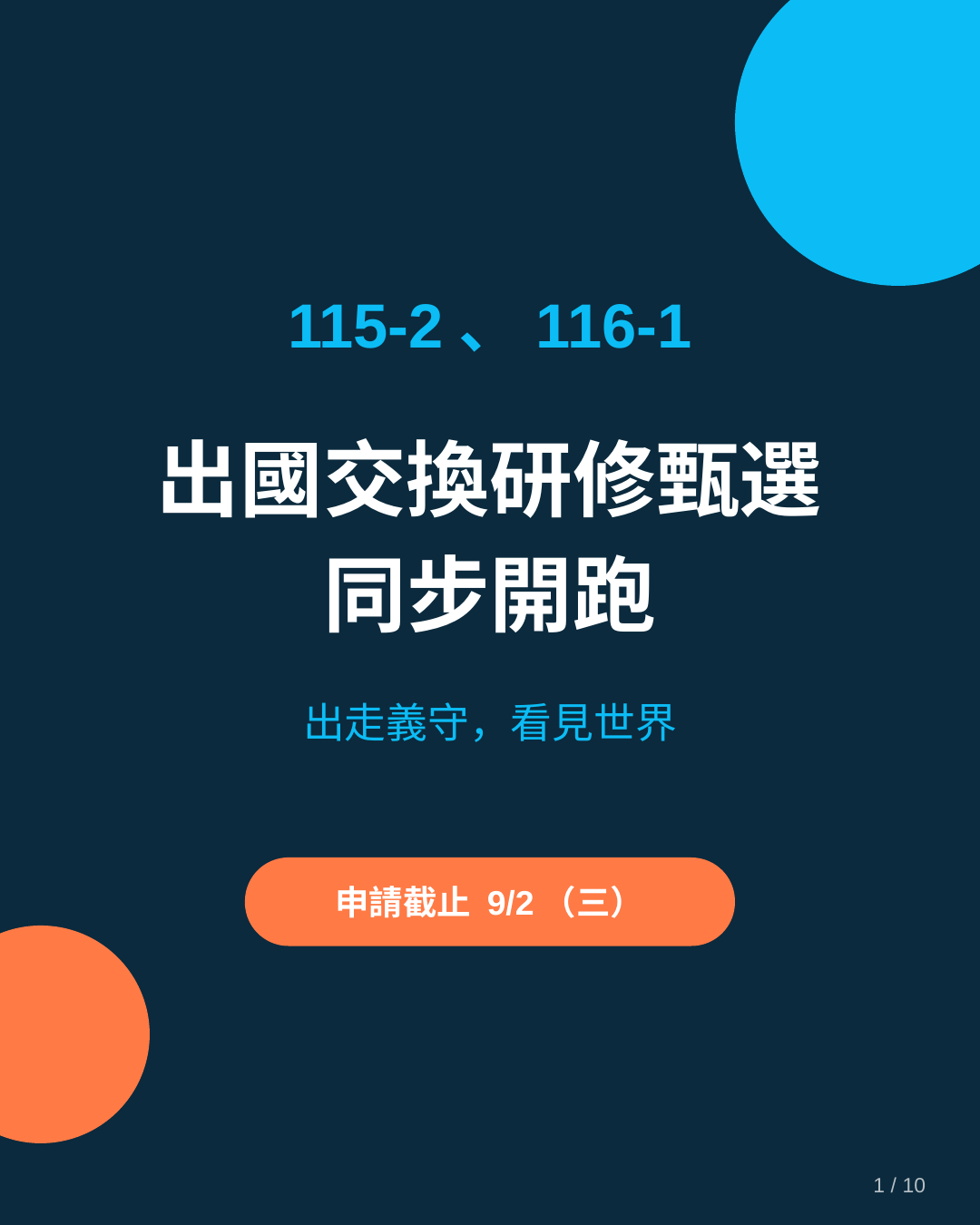

115-2、116-1
出國交換研修甄選
同步開跑
出走義守，看見世界

申請截止 9/2（三）

1 / 10